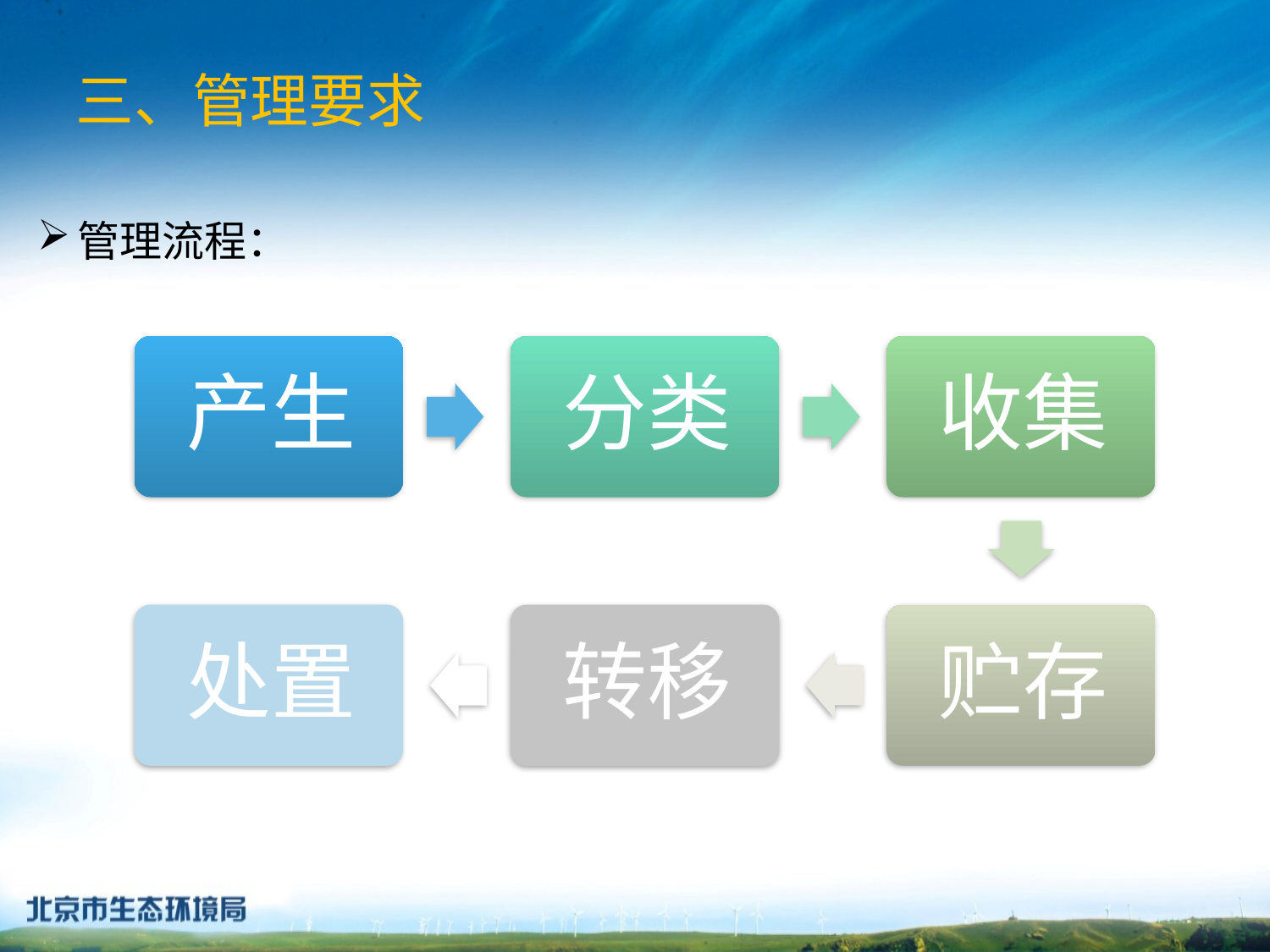

三、管理要求
管理流程：

产生

分类

收集

贮存

转移

处置